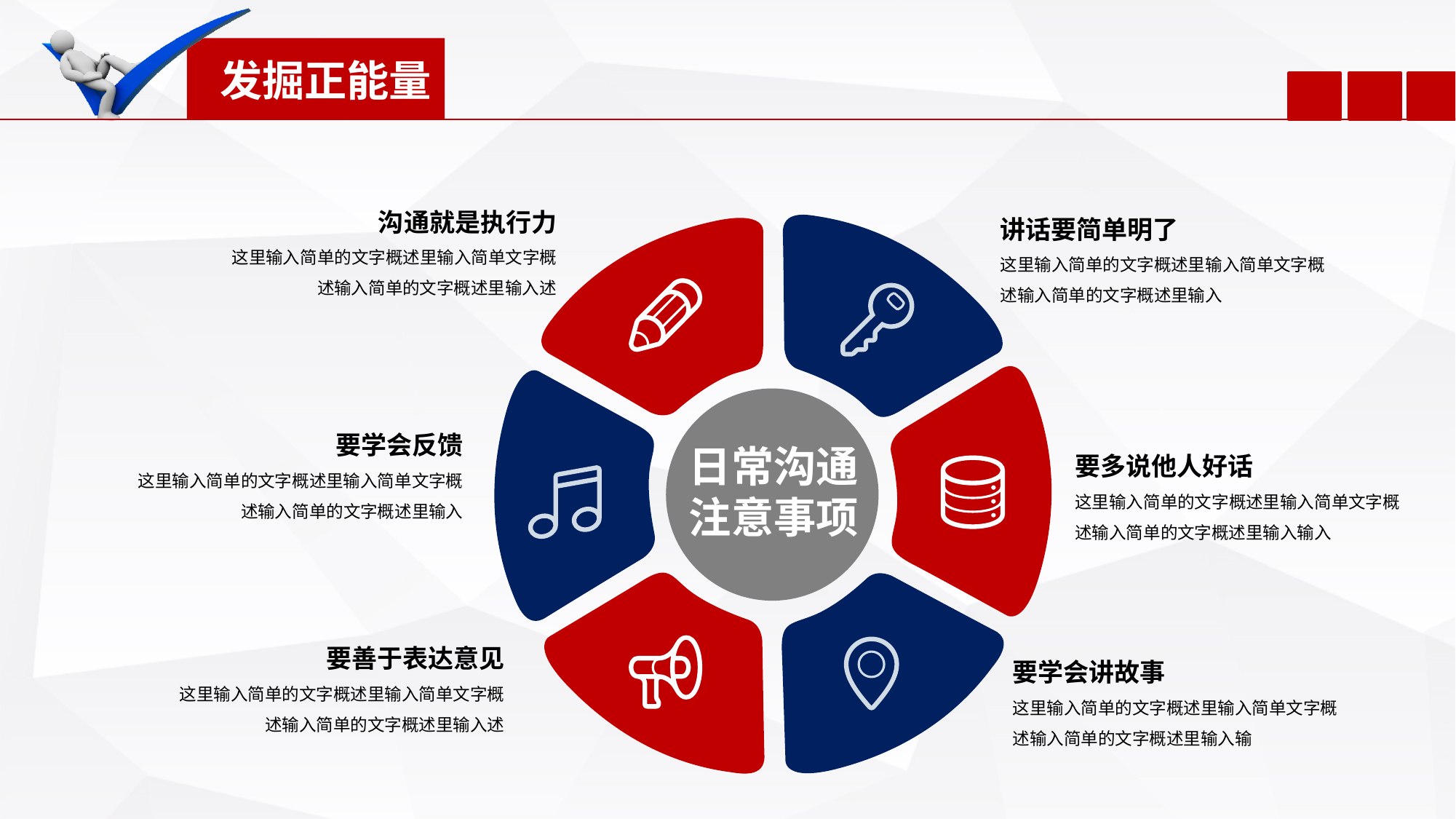

沟通就是执行力
这里输入简单的文字概述里输入简单文字概述输入简单的文字概述里输入述
讲话要简单明了
这里输入简单的文字概述里输入简单文字概述输入简单的文字概述里输入

要学会反馈
这里输入简单的文字概述里输入简单文字概述输入简单的文字概述里输入
日常沟通注意事项
要多说他人好话
这里输入简单的文字概述里输入简单文字概述输入简单的文字概述里输入输入

要善于表达意见
这里输入简单的文字概述里输入简单文字概述输入简单的文字概述里输入述

要学会讲故事
这里输入简单的文字概述里输入简单文字概述输入简单的文字概述里输入输